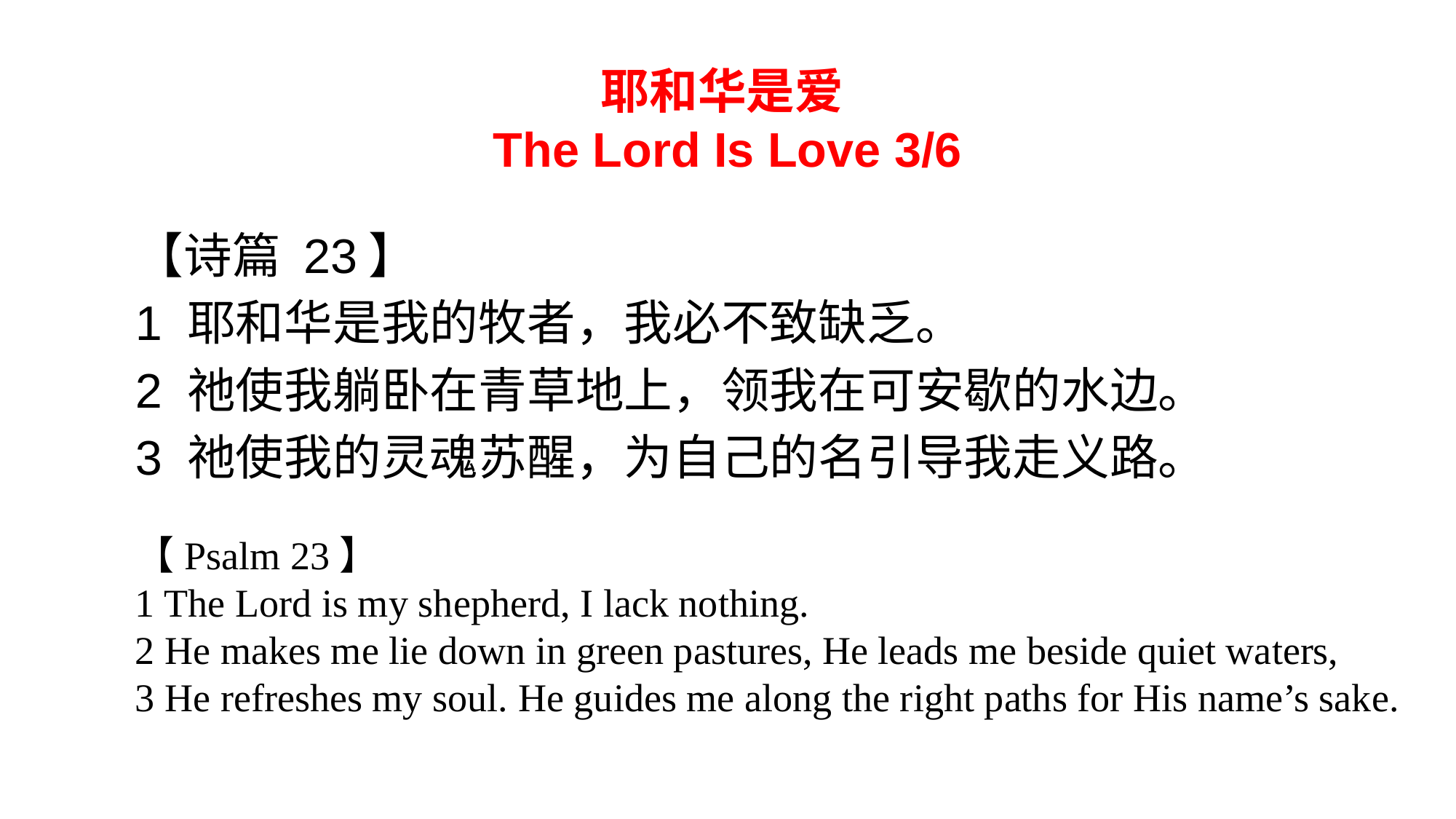

耶和华是爱
The Lord Is Love 3/6
【诗篇 23】
1 耶和华是我的牧者，我必不致缺乏。
2 祂使我躺卧在青草地上，领我在可安歇的水边。
3 祂使我的灵魂苏醒，为自己的名引导我走义路。

【Psalm 23】
1 The Lord is my shepherd, I lack nothing.
2 He makes me lie down in green pastures, He leads me beside quiet waters,
3 He refreshes my soul. He guides me along the right paths for His name’s sake.